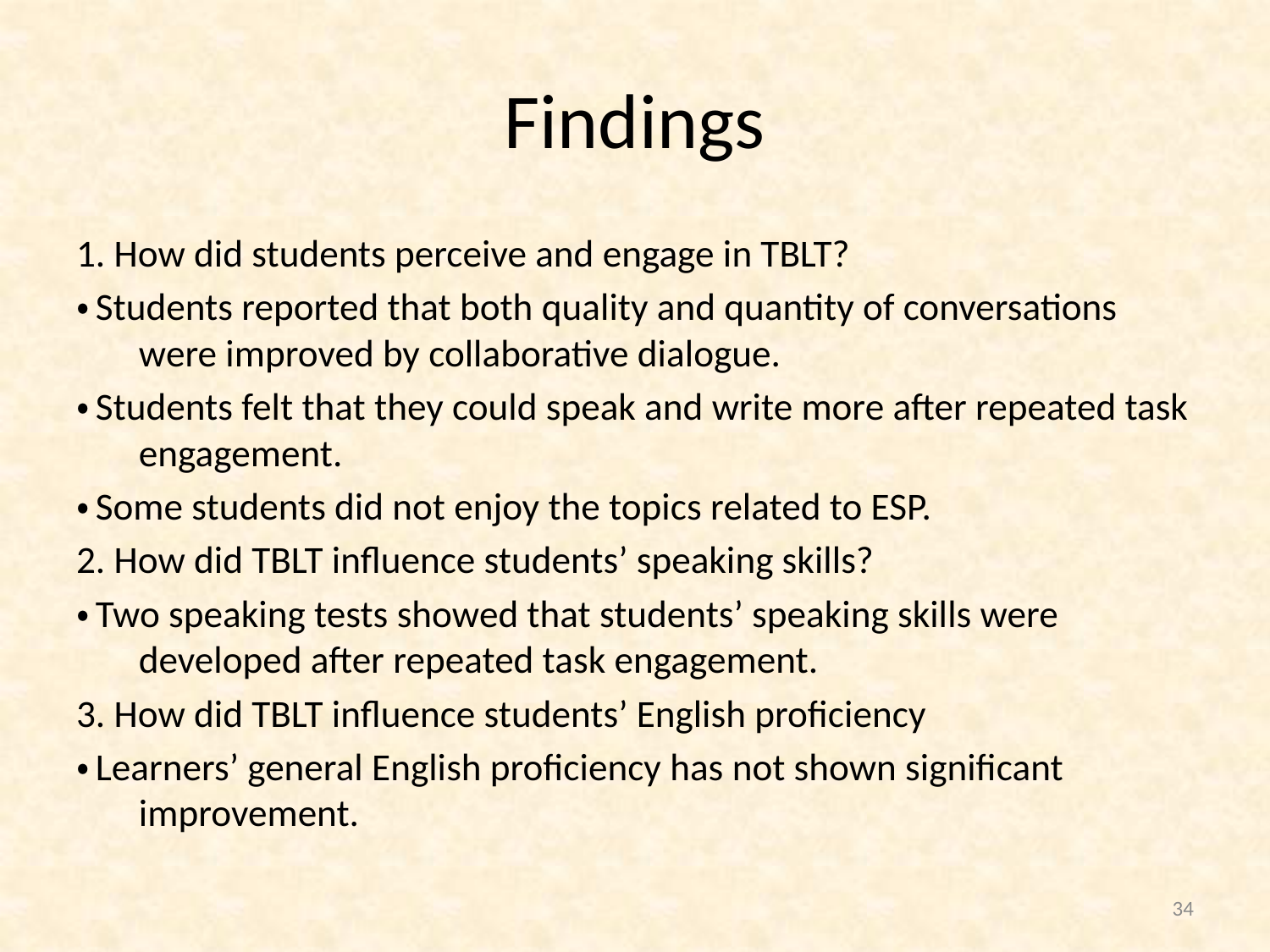

# Findings
1. How did students perceive and engage in TBLT?
・Students reported that both quality and quantity of conversations were improved by collaborative dialogue.
・Students felt that they could speak and write more after repeated task engagement.
・Some students did not enjoy the topics related to ESP.
2. How did TBLT influence students’ speaking skills?
・Two speaking tests showed that students’ speaking skills were developed after repeated task engagement.
3. How did TBLT influence students’ English proficiency
・Learners’ general English proficiency has not shown significant improvement.
34